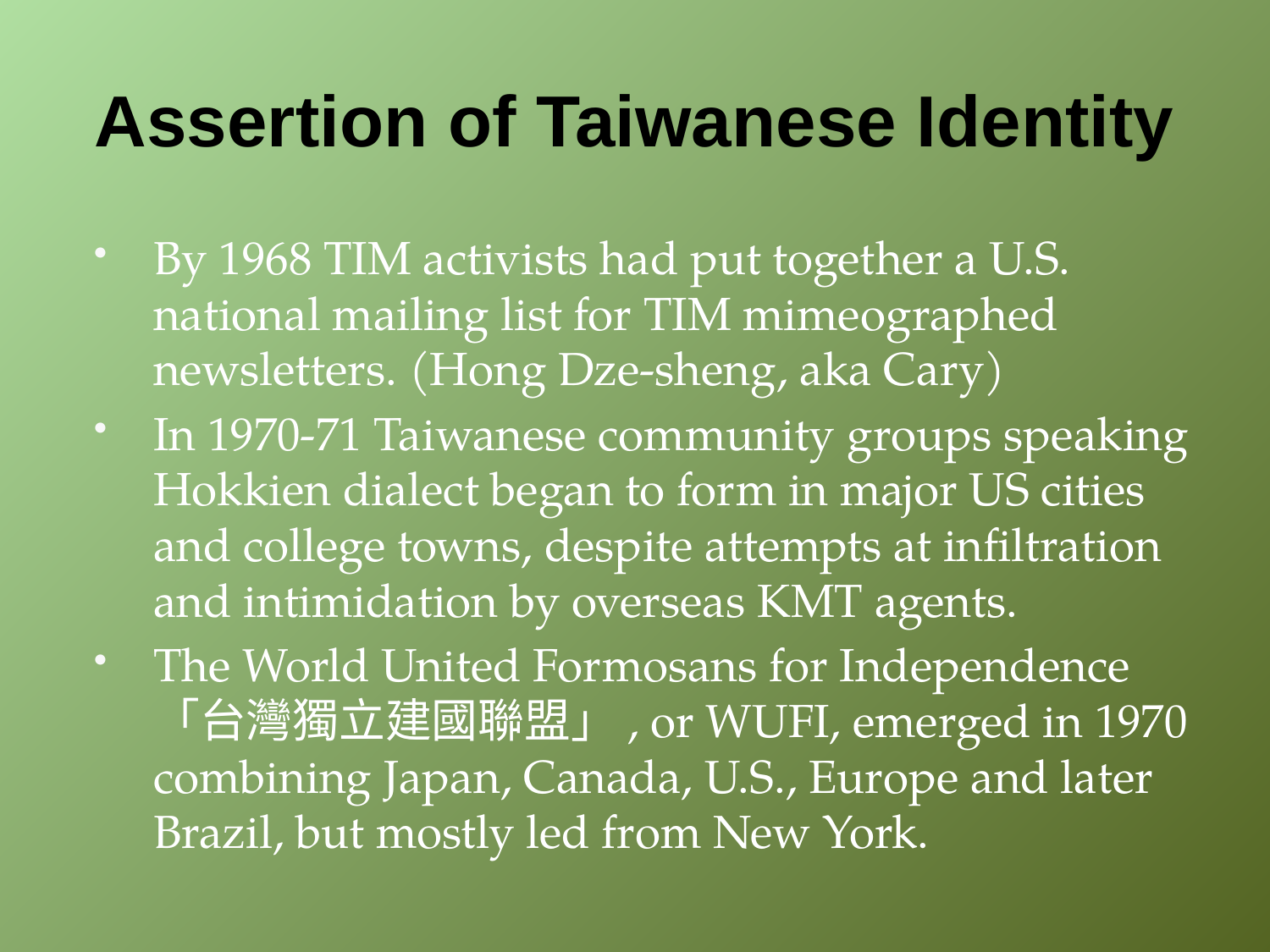

# Assertion of Taiwanese Identity
By 1968 TIM activists had put together a U.S. national mailing list for TIM mimeographed newsletters. (Hong Dze-sheng, aka Cary)
In 1970-71 Taiwanese community groups speaking Hokkien dialect began to form in major US cities and college towns, despite attempts at infiltration and intimidation by overseas KMT agents.
The World United Formosans for Independence 「台灣獨立建國聯盟」, or WUFI, emerged in 1970 combining Japan, Canada, U.S., Europe and later Brazil, but mostly led from New York.